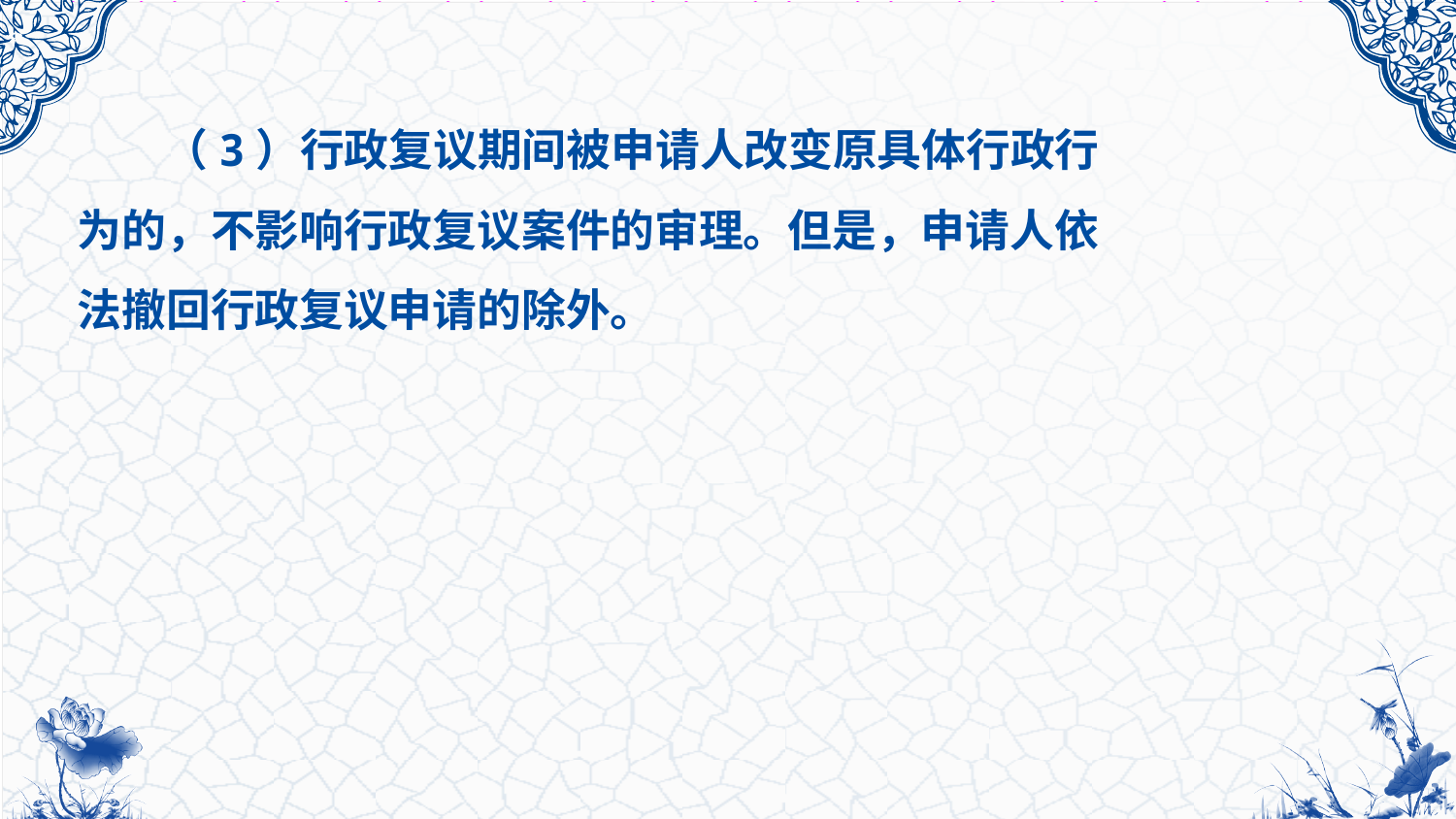

（3）行政复议期间被申请人改变原具体行政行为的，不影响行政复议案件的审理。但是，申请人依法撤回行政复议申请的除外。